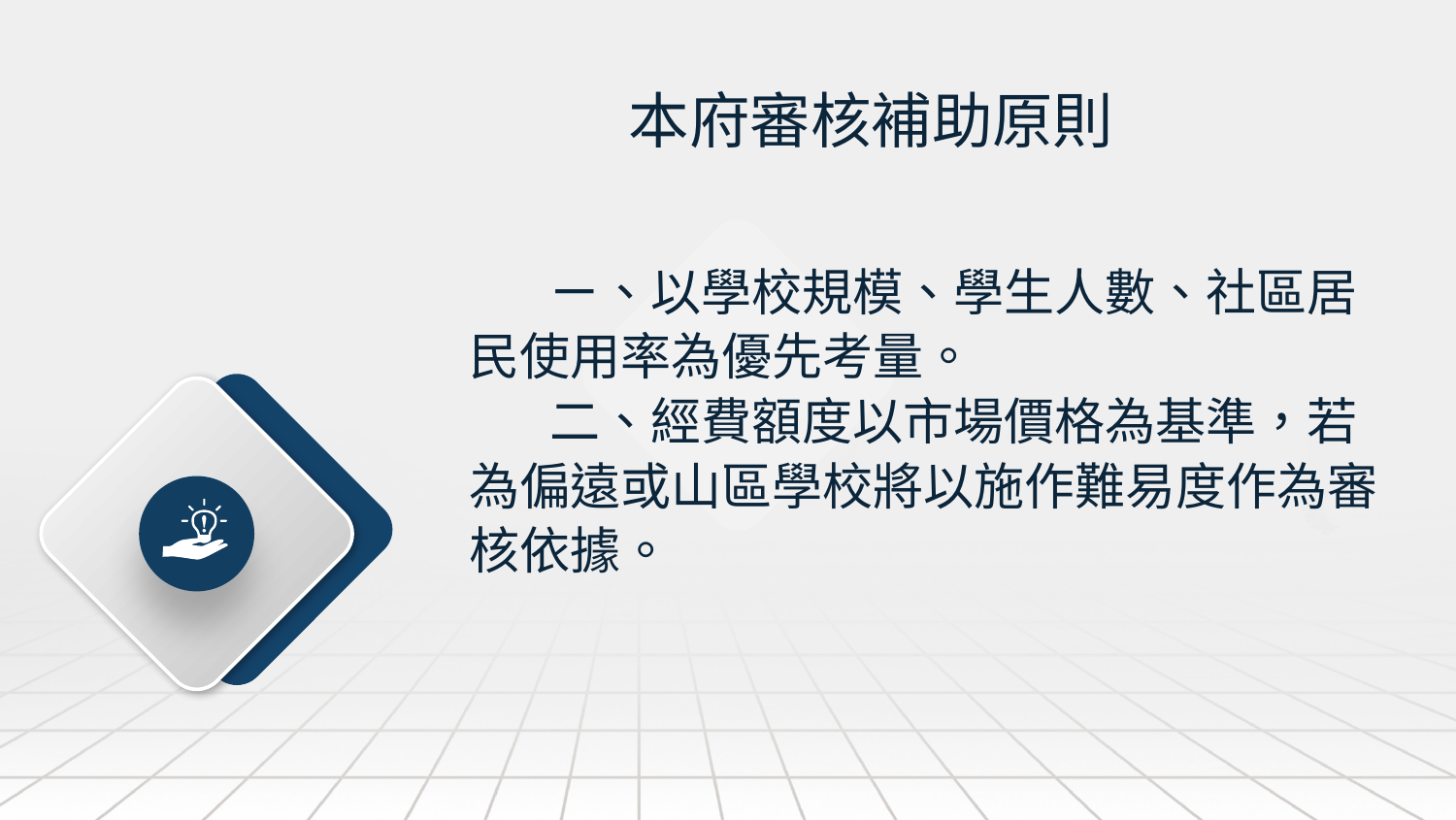

# 本府審核補助原則
      ㄧ、以學校規模、學生人數、社區居民使用率為優先考量。
      二、經費額度以市場價格為基準，若為偏遠或山區學校將以施作難易度作為審核依據。